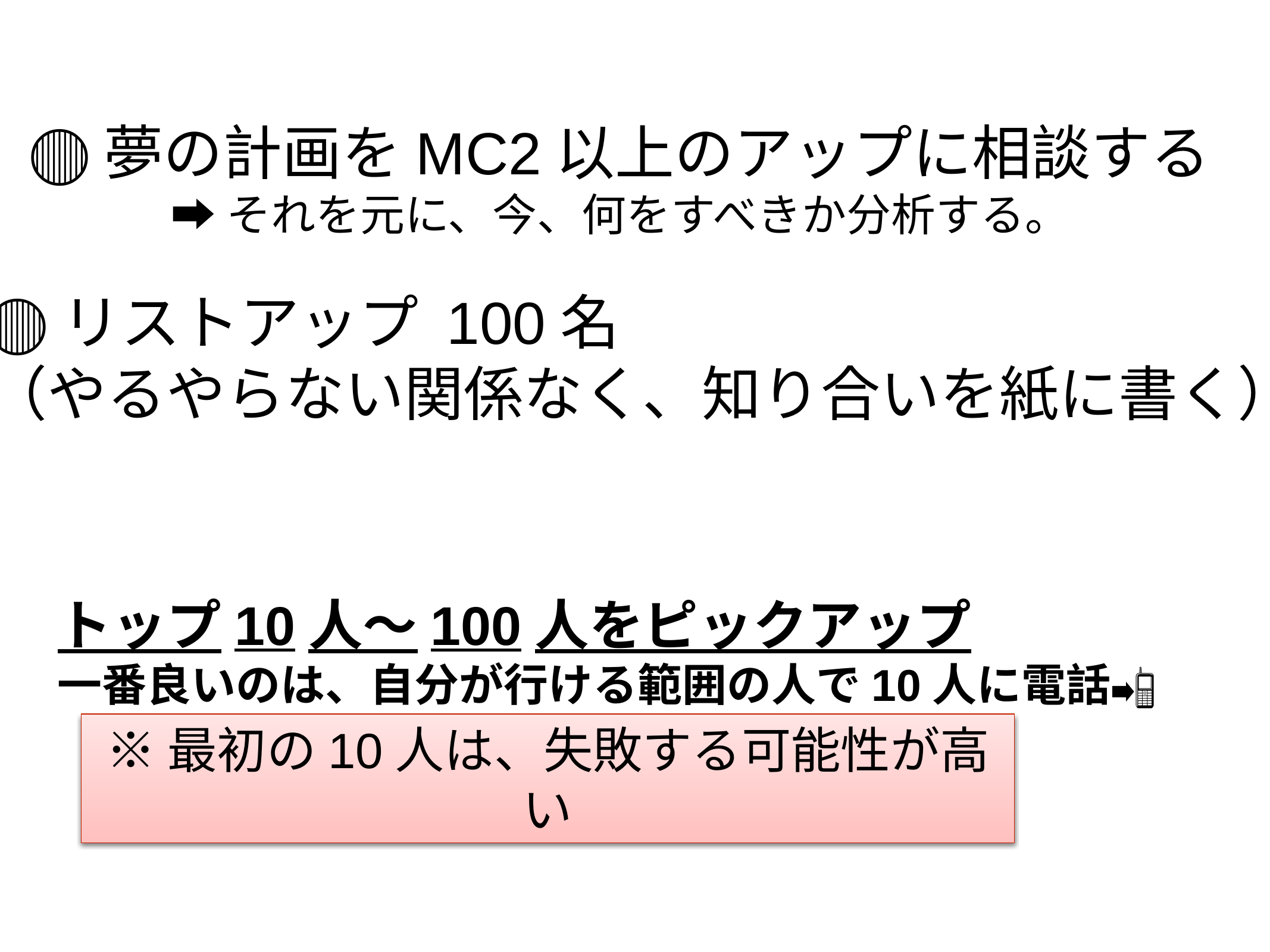

🔴夢の計画をMC2以上のアップに相談する
➡それを元に、今、何をすべきか分析する。
🔴リストアップ 100名
（やるやらない関係なく、知り合いを紙に書く）
トップ10人〜100人をピックアップ
一番良いのは、自分が行ける範囲の人で10人に電話📲
※最初の10人は、失敗する可能性が高い